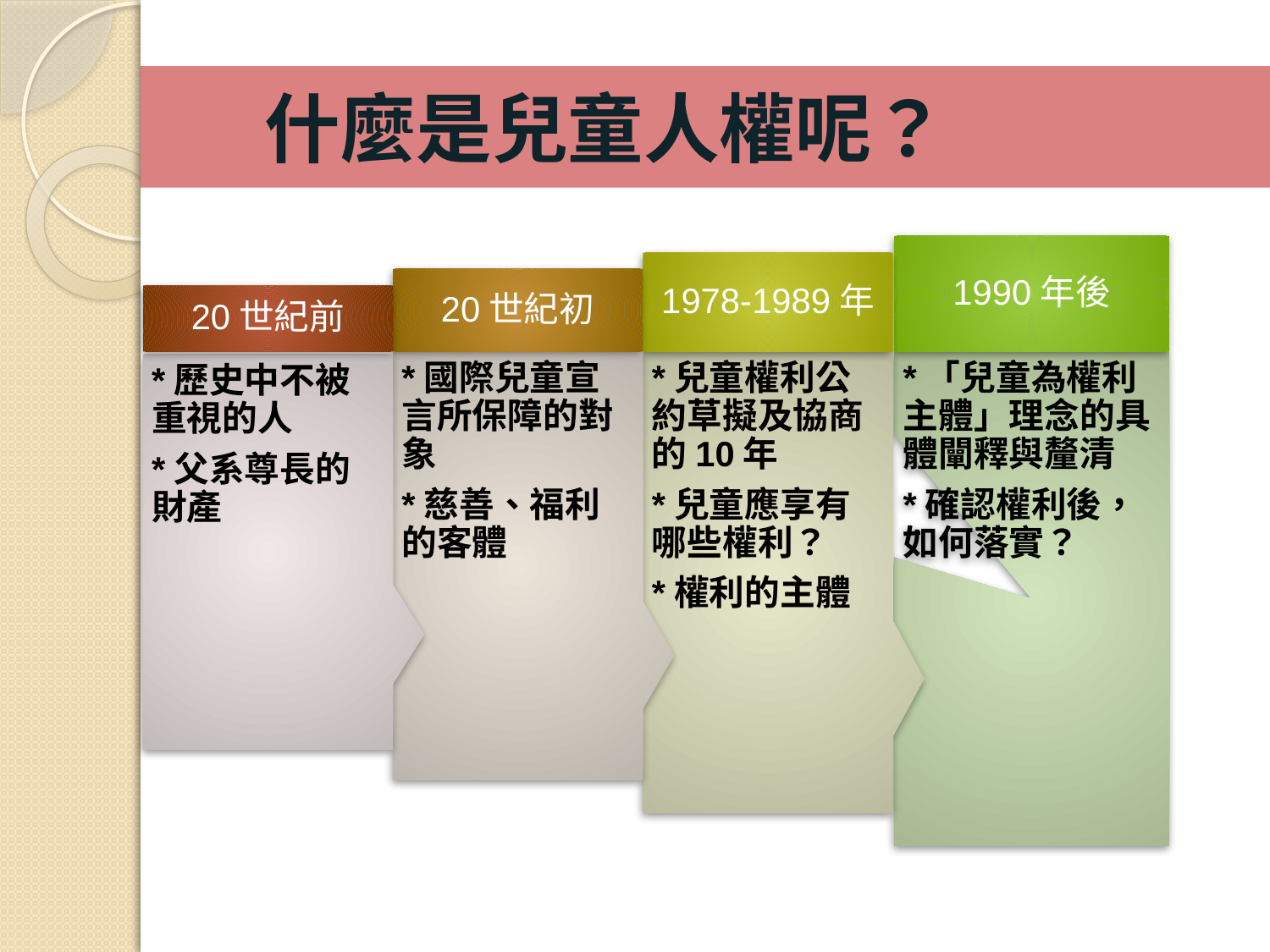

# 什麼是兒童人權呢？
*「兒童為權利主體」理念的具體闡釋與釐清
*確認權利後，如何落實？
1990年後
*兒童權利公約草擬及協商的10年
*兒童應享有哪些權利？
*權利的主體
1978-1989年
*國際兒童宣言所保障的對象
*慈善、福利的客體
20世紀初
*歷史中不被重視的人
*父系尊長的財產
20世紀前
確認權利後，如何落實？